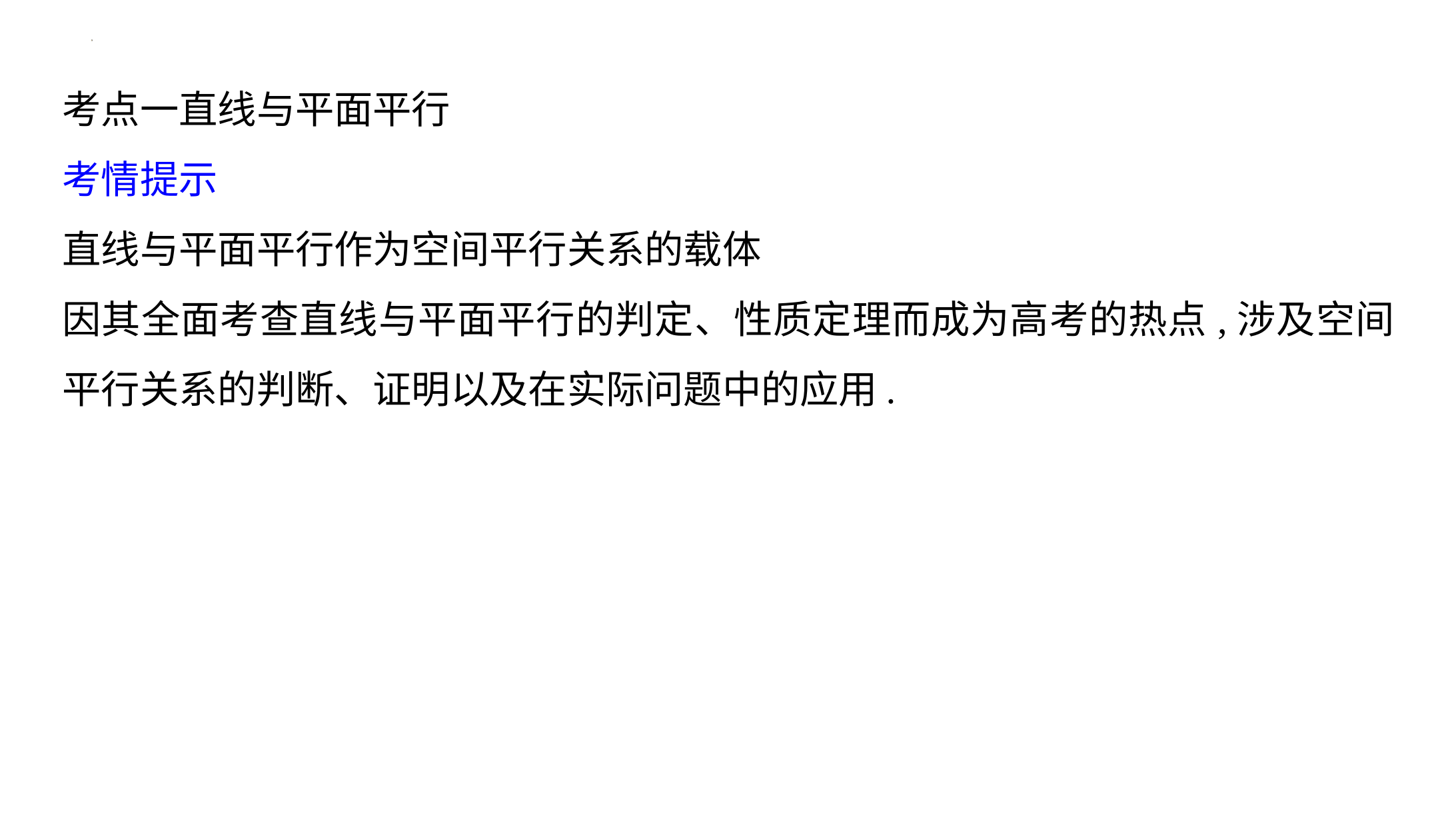

考点一直线与平面平行
考情提示
直线与平面平行作为空间平行关系的载体
因其全面考查直线与平面平行的判定、性质定理而成为高考的热点,涉及空间平行关系的判断、证明以及在实际问题中的应用.